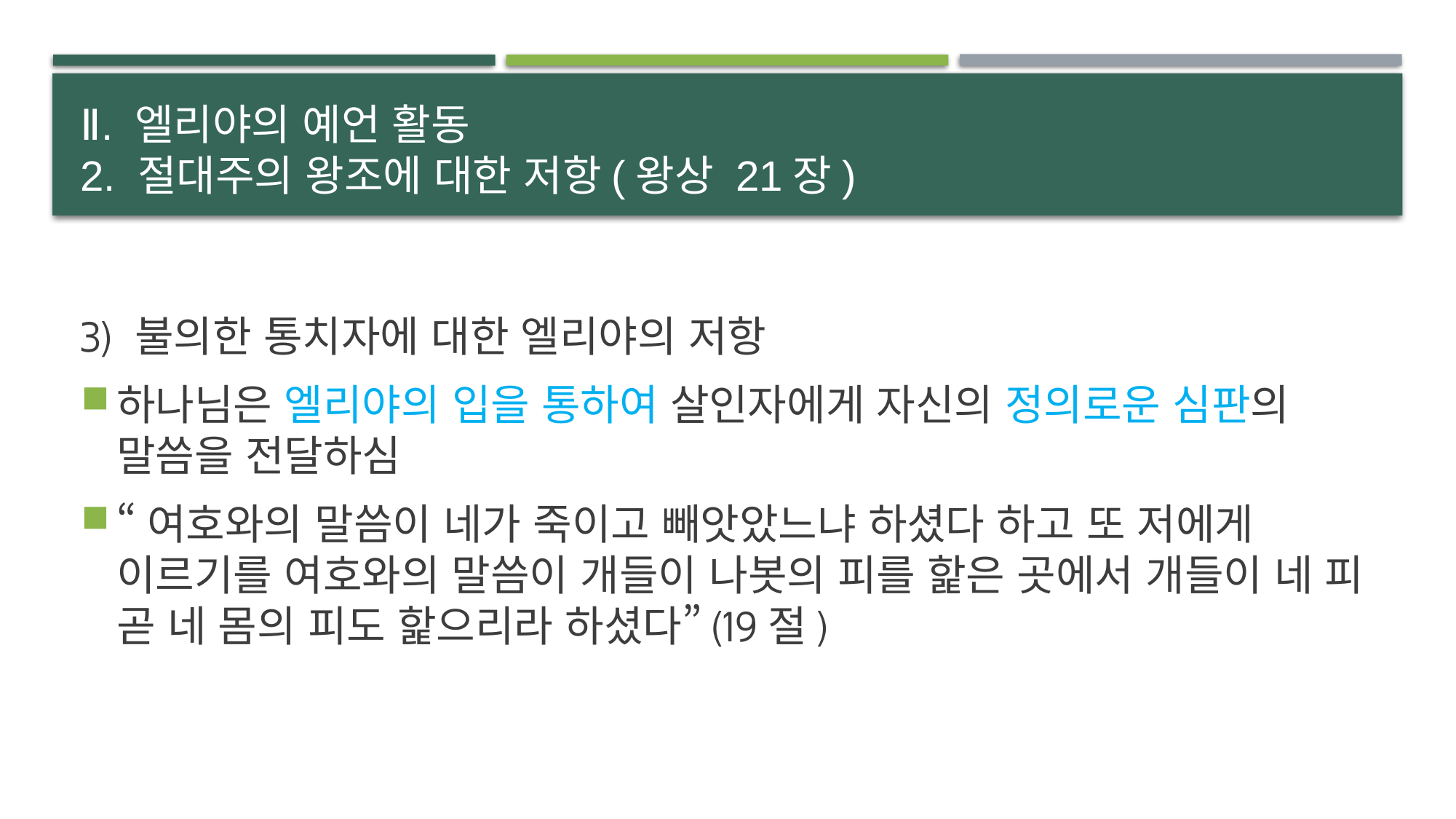

# Ⅱ. 엘리야의 예언 활동 2. 절대주의 왕조에 대한 저항(왕상 21장)
3) 불의한 통치자에 대한 엘리야의 저항
하나님은 엘리야의 입을 통하여 살인자에게 자신의 정의로운 심판의 말씀을 전달하심
“여호와의 말씀이 네가 죽이고 빼앗았느냐 하셨다 하고 또 저에게 이르기를 여호와의 말씀이 개들이 나봇의 피를 핥은 곳에서 개들이 네 피 곧 네 몸의 피도 핥으리라 하셨다”(19절)